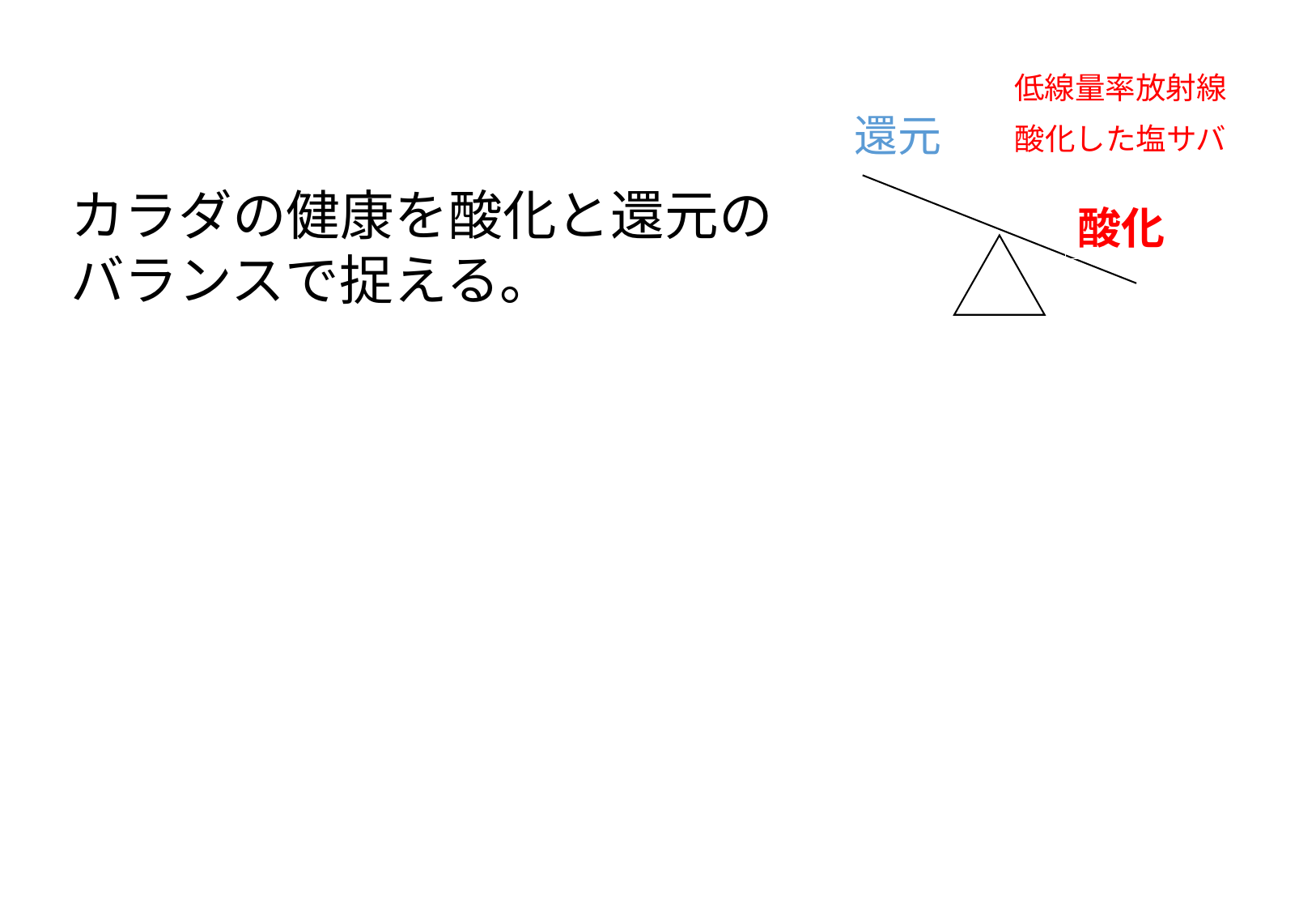

低線量率放射線
酸化した塩サバ
還元
酸化

還元
酸化

カラダの健康を酸化と還元の
バランスで捉える。